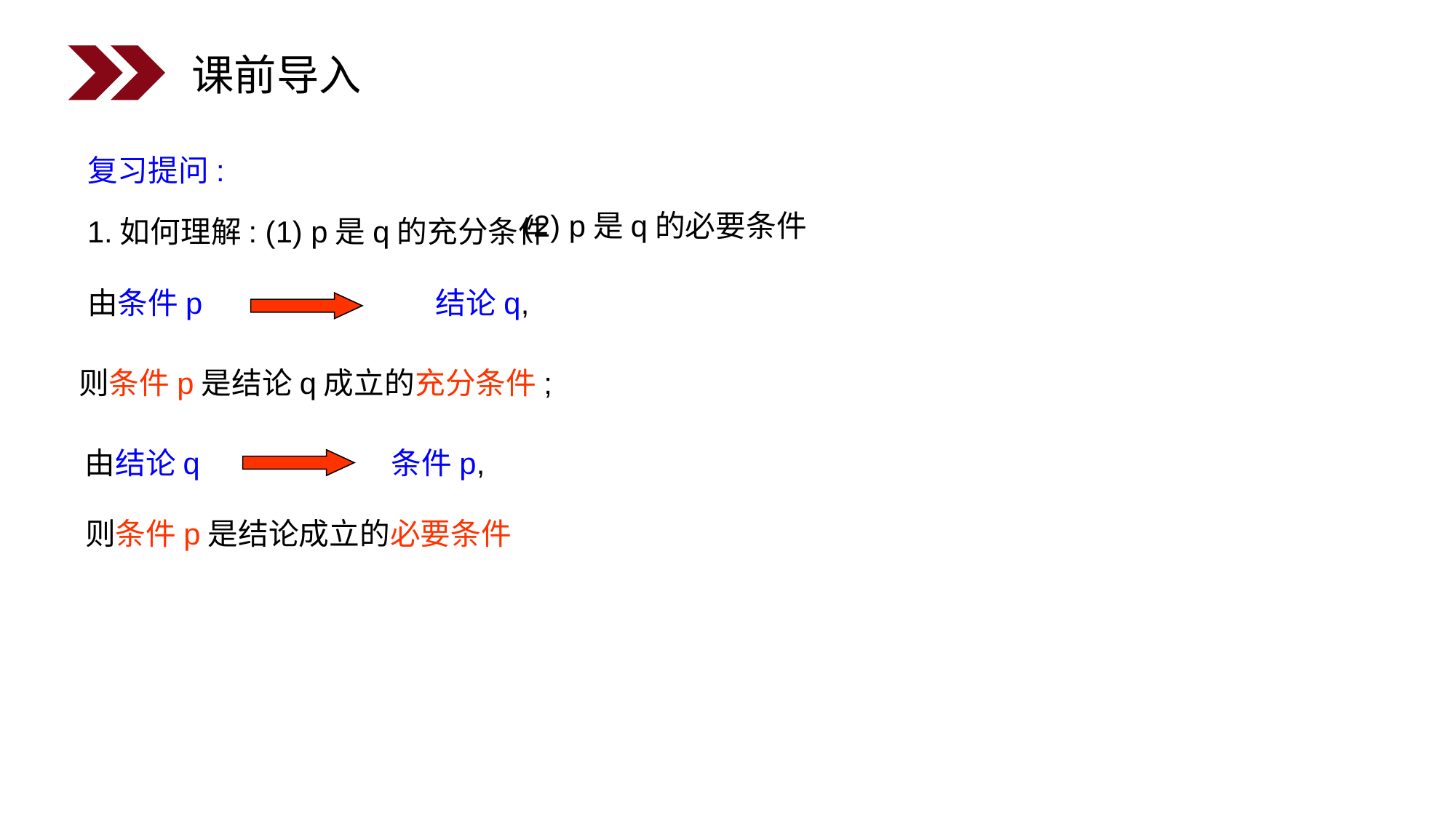

课前导入
复习提问:
(2) p是q的必要条件
1.如何理解: (1) p是q的充分条件
由条件p                           结论q,

则条件p是结论q成立的充分条件;
由结论q                      条件p,

则条件p是结论成立的必要条件